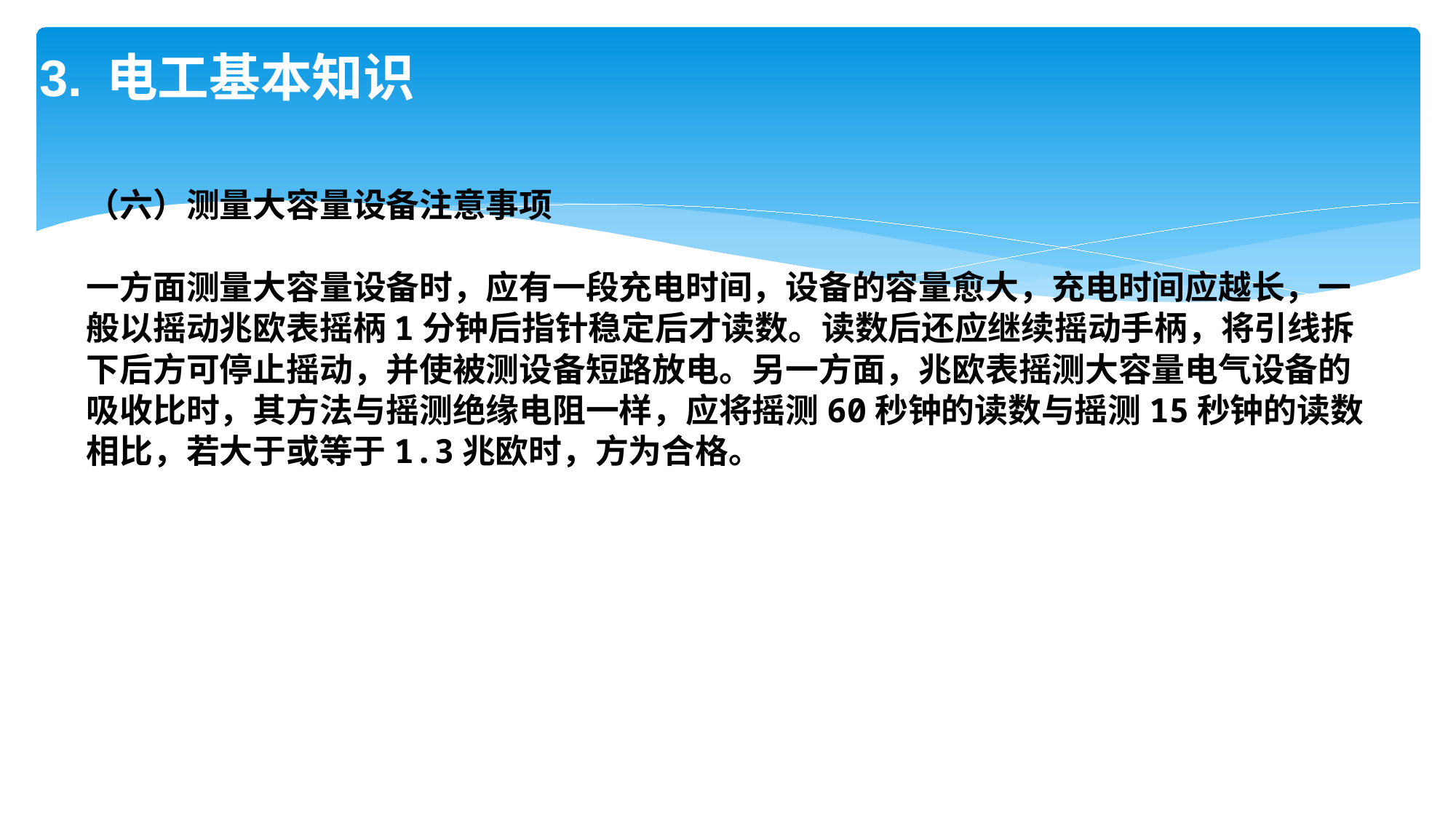

# 3. 电工基本知识
（六）测量大容量设备注意事项
一方面测量大容量设备时，应有一段充电时间，设备的容量愈大，充电时间应越长，一般以摇动兆欧表摇柄1分钟后指针稳定后才读数。读数后还应继续摇动手柄，将引线拆下后方可停止摇动，并使被测设备短路放电。另一方面，兆欧表摇测大容量电气设备的吸收比时，其方法与摇测绝缘电阻一样，应将摇测60秒钟的读数与摇测15秒钟的读数相比，若大于或等于1.3兆欧时，方为合格。